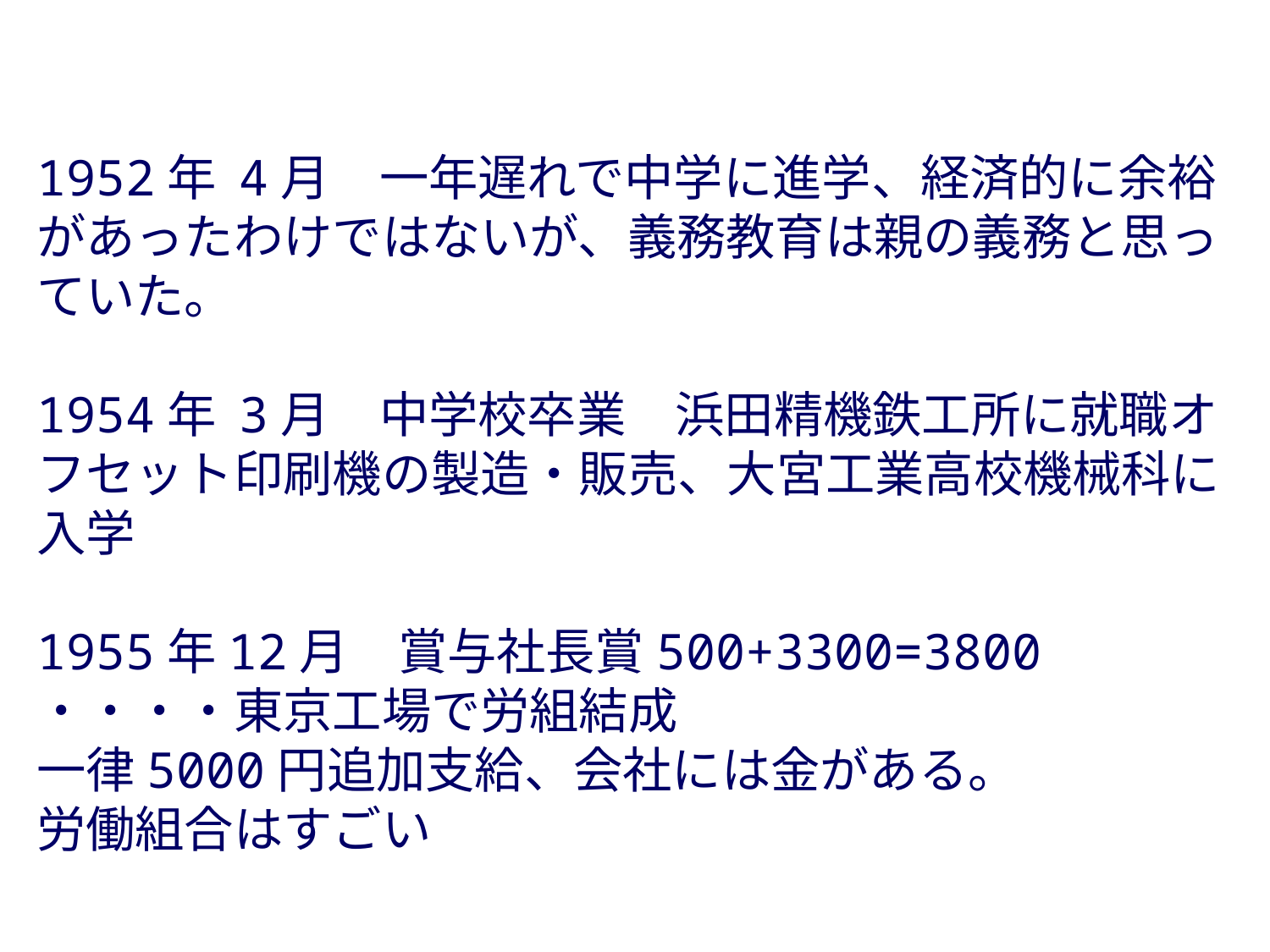

1952年 4月　一年遅れで中学に進学、経済的に余裕があったわけではないが、義務教育は親の義務と思っていた。

1954年 3月　中学校卒業　浜田精機鉄工所に就職オフセット印刷機の製造・販売、大宮工業高校機械科に入学

1955年12月　賞与社長賞500+3300=3800
・・・・東京工場で労組結成
一律5000円追加支給、会社には金がある。
労働組合はすごい